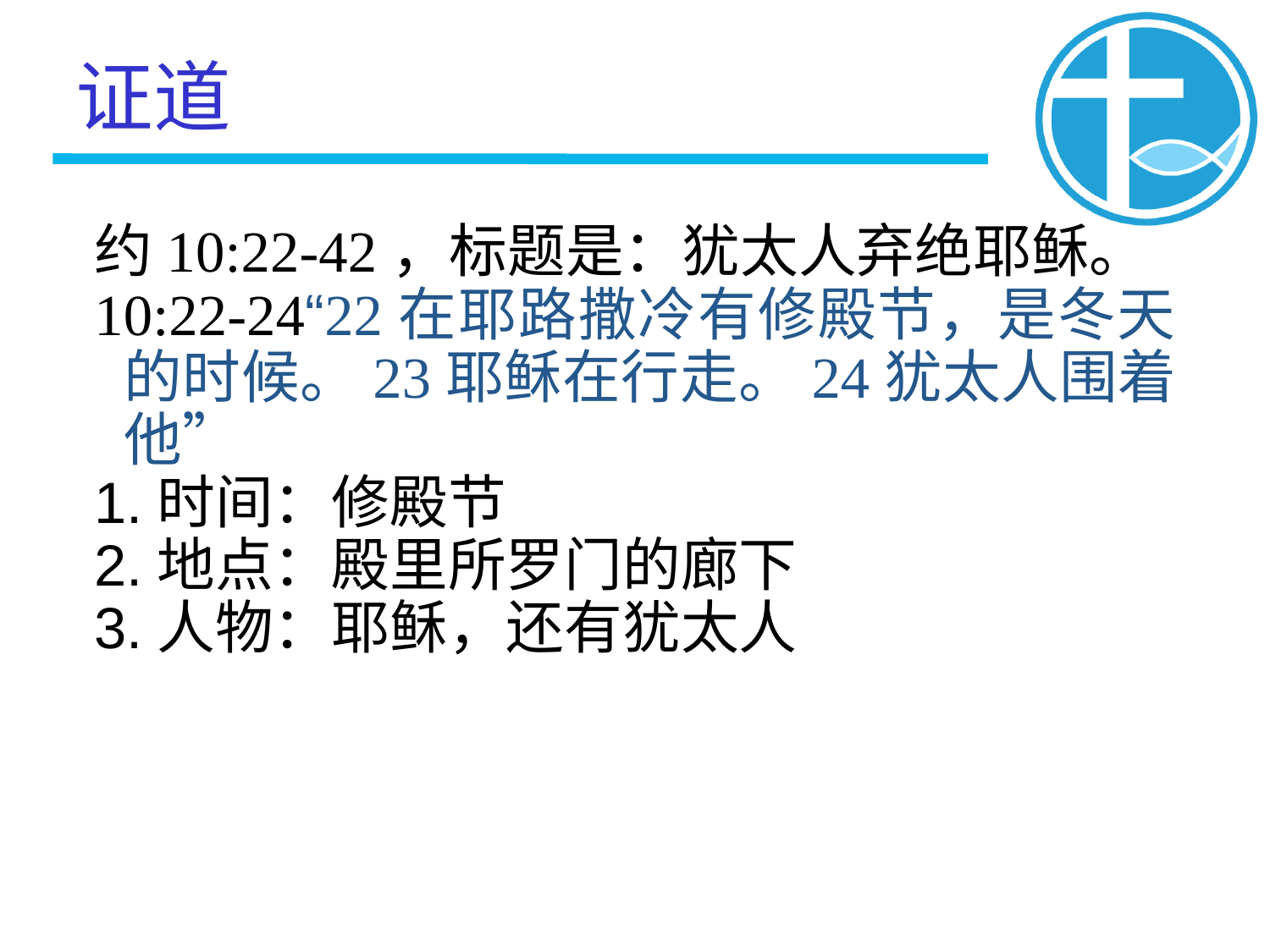

证道
# 约10:22-42，标题是：犹太人弃绝耶稣。
10:22-24“22在耶路撒冷有修殿节，是冬天的时候。23耶稣在行走。24犹太人围着他”
时间：修殿节
地点：殿里所罗门的廊下
人物：耶稣，还有犹太人